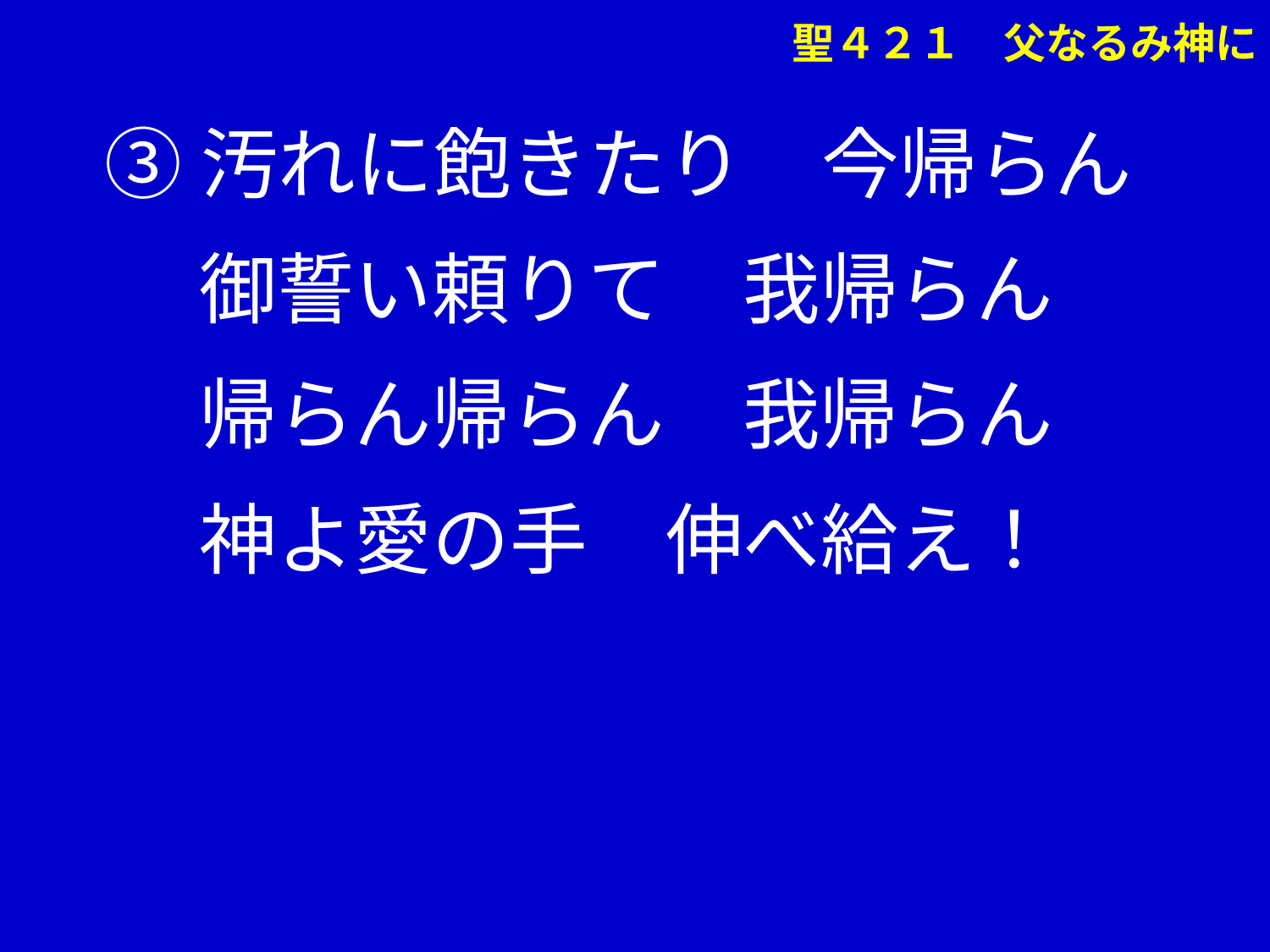

③汚れに飽きたり　今帰らん
　 御誓い頼りて　我帰らん
　 帰らん帰らん　我帰らん
　 神よ愛の手　伸べ給え！
聖４２１　父なるみ神に